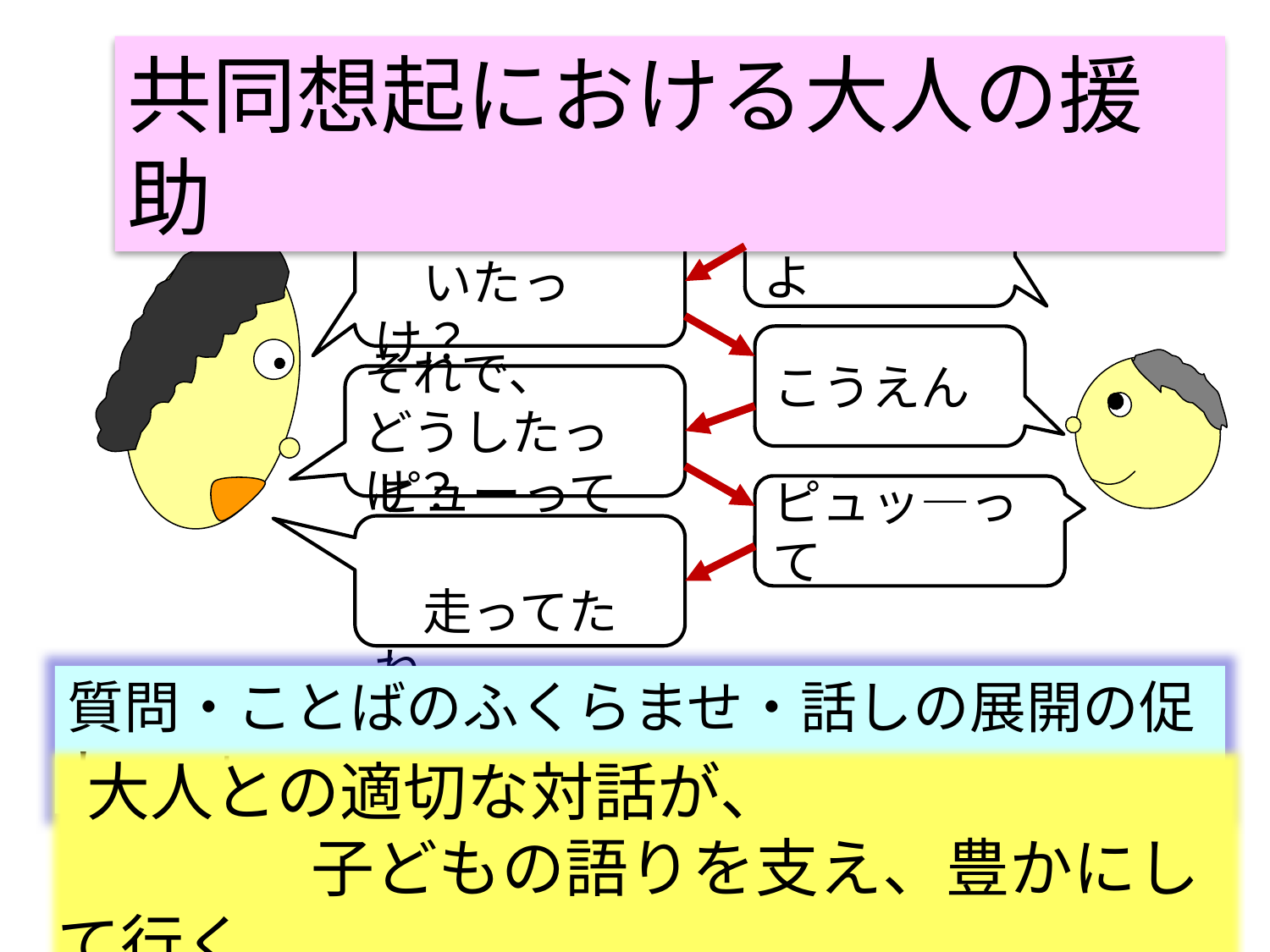

共同想起における大人の援助
イヌいたよ
あ、どこに、
　いたっけ？

こうえん

それで、
どうしたっけ？
ピュッ―って
ピューって
　走ってたね
質問・ことばのふくらませ・話しの展開の促し　ｅｔｃ
 大人との適切な対話が、
　　　　子どもの語りを支え、豊かにして行く